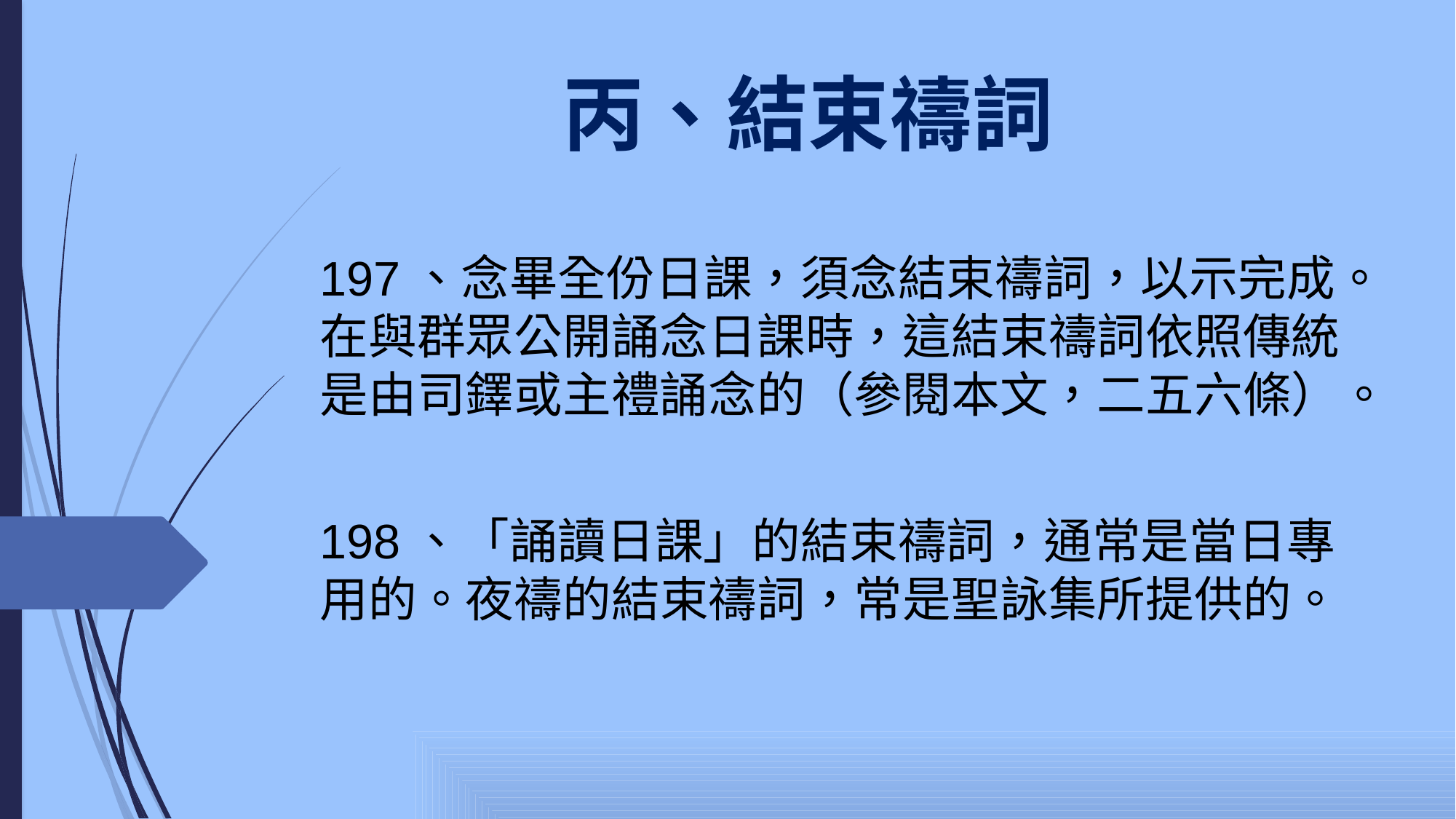

# 丙、結束禱詞
197、念畢全份日課，須念結束禱詞，以示完成。在與群眾公開誦念日課時，這結束禱詞依照傳統是由司鐸或主禮誦念的（參閱本文，二五六條）。

198、「誦讀日課」的結束禱詞，通常是當日專用的。夜禱的結束禱詞，常是聖詠集所提供的。